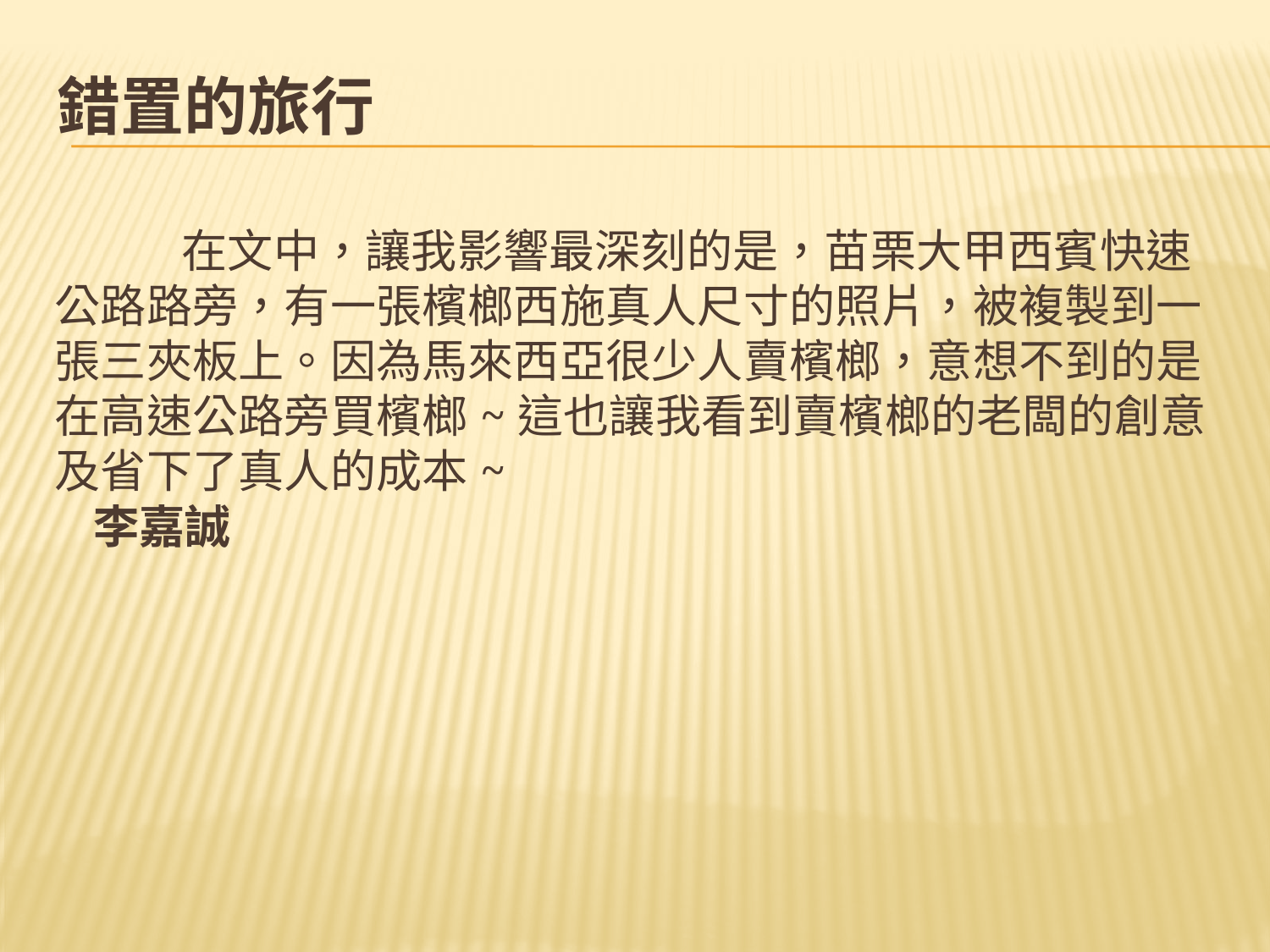

# 錯置的旅行
	在文中，讓我影響最深刻的是，苗栗大甲西賓快速公路路旁，有一張檳榔西施真人尺寸的照片，被複製到一張三夾板上。因為馬來西亞很少人賣檳榔，意想不到的是在高速公路旁買檳榔~這也讓我看到賣檳榔的老闆的創意及省下了真人的成本~                            李嘉誠